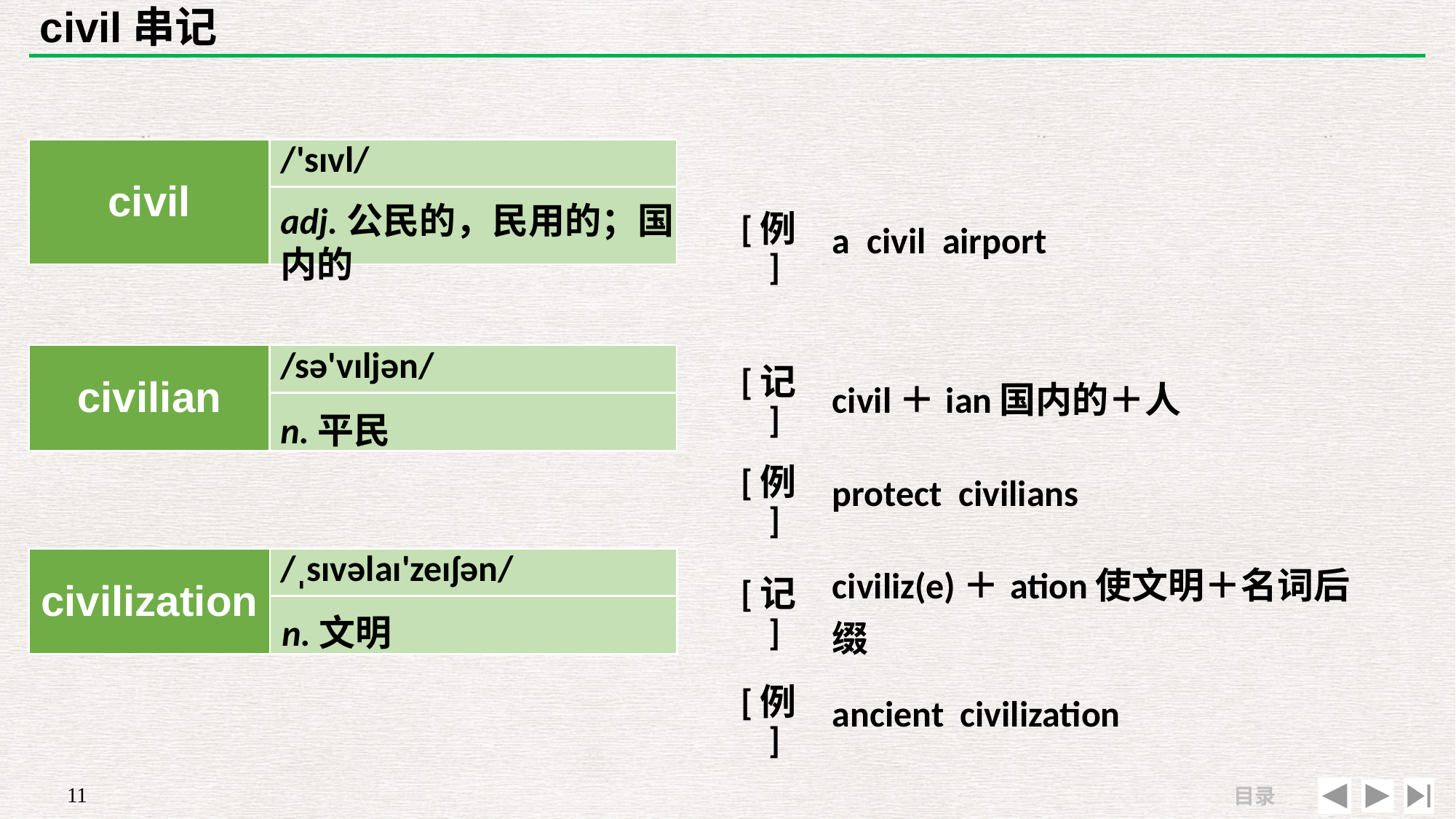

# civil串记

| civil | /'sɪvl/ |
| --- | --- |
|  |  |
|  |  |
| --- | --- |
| [例] | a civil airport |
adj.公民的，民用的；国内的
| civilian | /sə'vɪljən/ |
| --- | --- |
|  |  |
| [记] | civil＋ian国内的＋人 |
| --- | --- |
| [例] | protect civilians |
n.平民
| civilization | /ˌsɪvəlaɪ'zeɪʃən/ |
| --- | --- |
|  |  |
| [记] | civiliz(e)＋ation使文明＋名词后缀 |
| --- | --- |
| [例] | ancient civilization |
n.文明